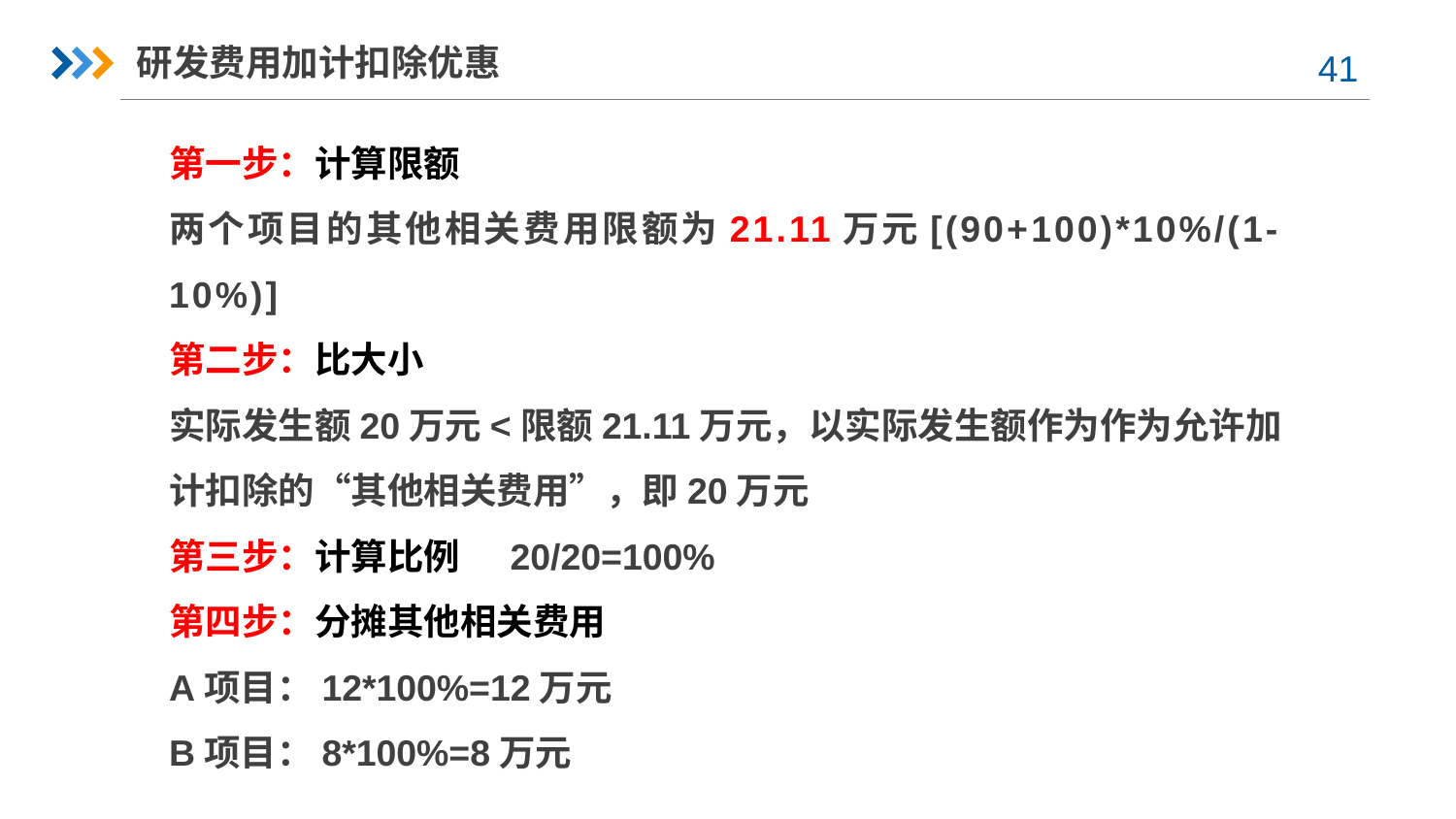

研发费用加计扣除优惠
第一步：计算限额
两个项目的其他相关费用限额为21.11万元[(90+100)*10%/(1-10%)]
第二步：比大小
实际发生额20万元<限额21.11万元，以实际发生额作为作为允许加计扣除的“其他相关费用”，即20万元
第三步：计算比例     20/20=100%
第四步：分摊其他相关费用
A项目：12*100%=12万元
B项目：8*100%=8万元